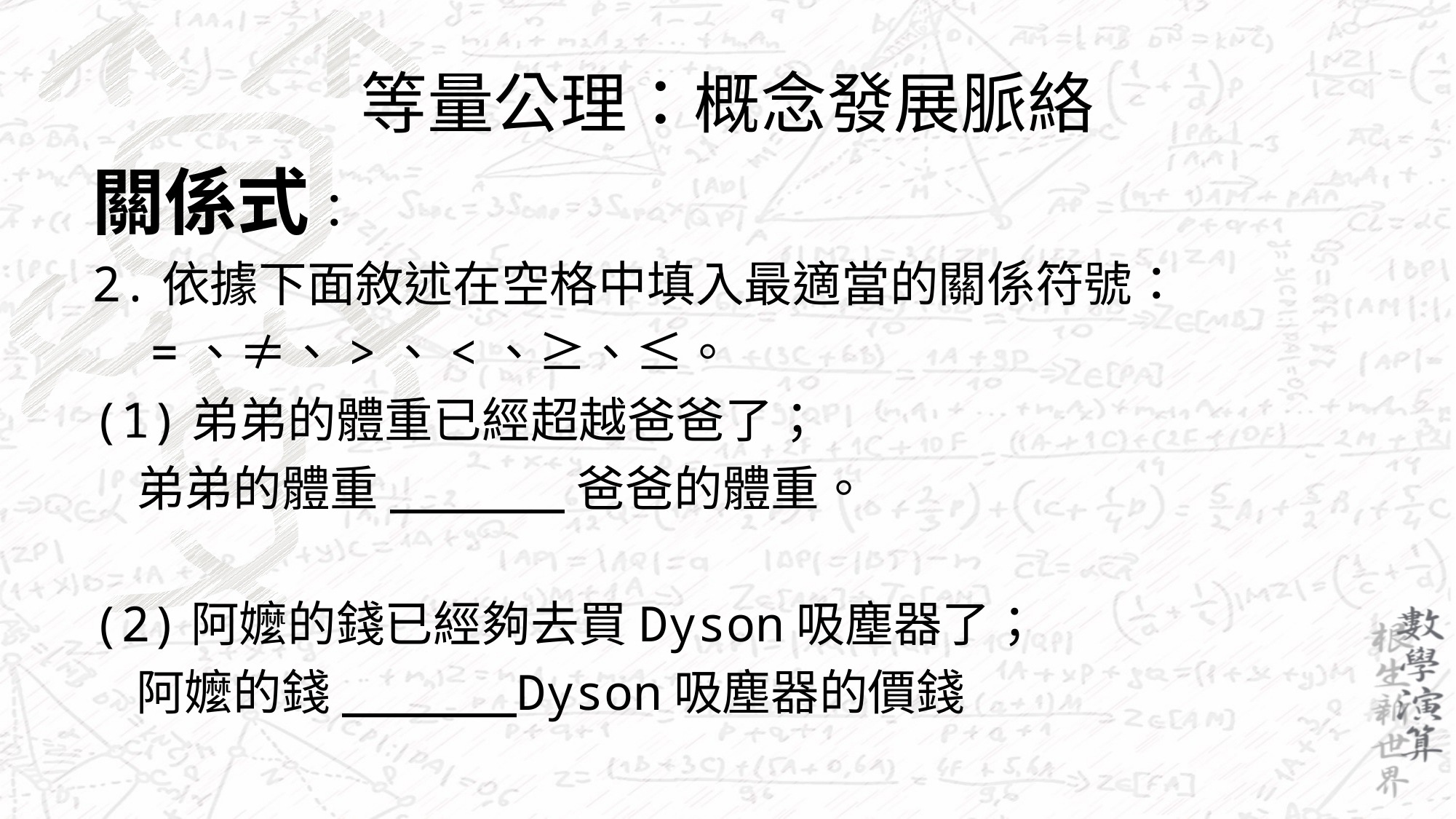

# 等量公理：概念發展脈絡
關係式：
2.依據下面敘述在空格中填入最適當的關係符號：
  =、≠、>、<、≥、≤。
(1)弟弟的體重已經超越爸爸了；
   弟弟的體重______爸爸的體重。

(2)阿嬤的錢已經夠去買Dyson吸塵器了；
   阿嬤的錢______Dyson吸塵器的價錢